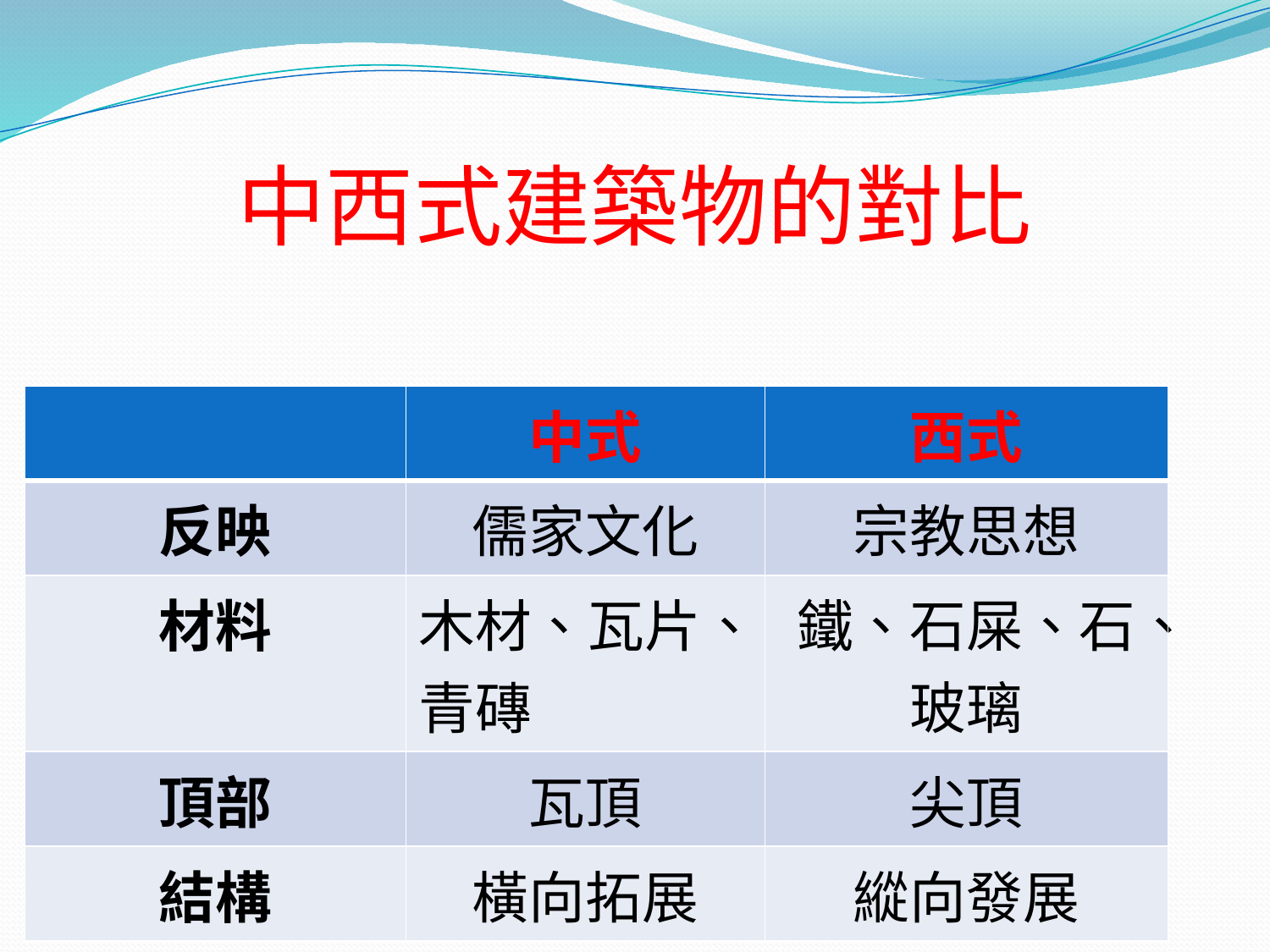

# 中西式建築物的對比
|  | 中式 | 西式 |
| --- | --- | --- |
| 反映 | 儒家文化 | 宗教思想 |
| 材料 | 木材、瓦片、青磚 | 鐵、石屎、石、玻璃 |
| 頂部 | 瓦頂 | 尖頂 |
| 結構 | 橫向拓展 | 縱向發展 |